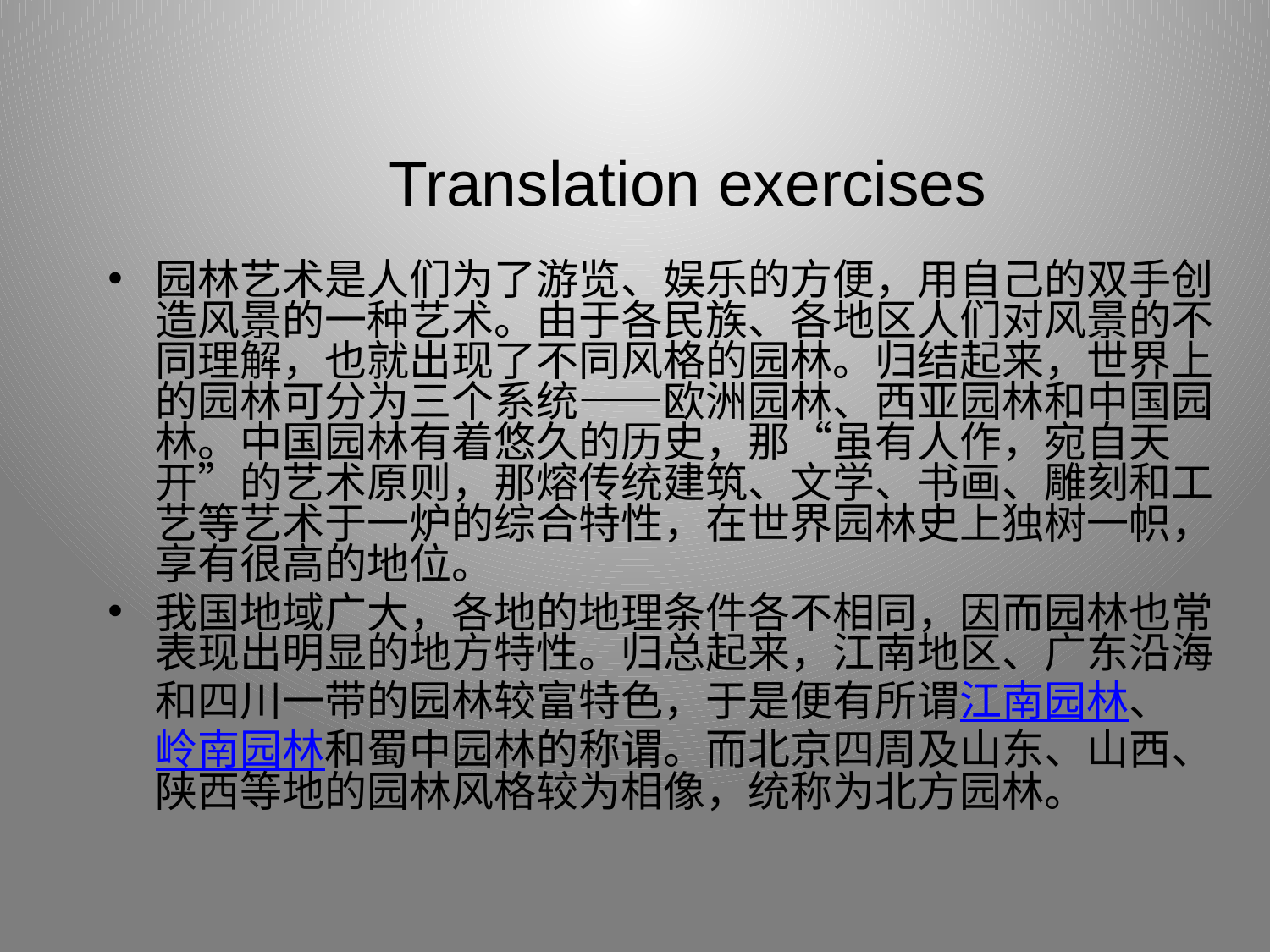

# Translation exercises
园林艺术是人们为了游览、娱乐的方便，用自己的双手创造风景的一种艺术。由于各民族、各地区人们对风景的不同理解，也就出现了不同风格的园林。归结起来，世界上的园林可分为三个系统——欧洲园林、西亚园林和中国园林。中国园林有着悠久的历史，那“虽有人作，宛自天开”的艺术原则，那熔传统建筑、文学、书画、雕刻和工艺等艺术于一炉的综合特性，在世界园林史上独树一帜，享有很高的地位。
我国地域广大，各地的地理条件各不相同，因而园林也常表现出明显的地方特性。归总起来，江南地区、广东沿海和四川一带的园林较富特色，于是便有所谓江南园林、岭南园林和蜀中园林的称谓。而北京四周及山东、山西、陕西等地的园林风格较为相像，统称为北方园林。